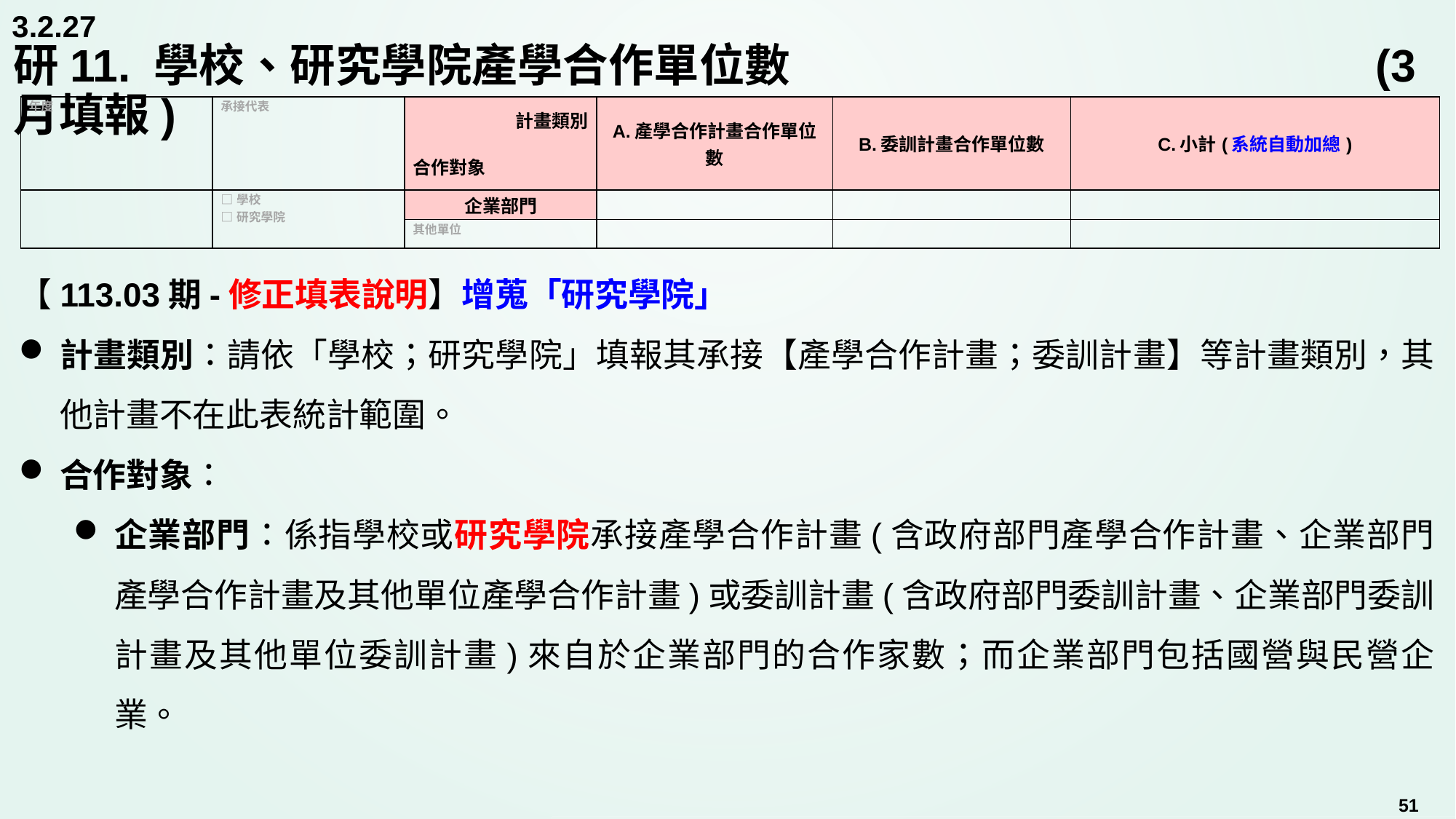

3.2.27
# 研11. 學校、研究學院產學合作單位數		     		    	    (3月填報)
| 年度 | 承接代表 | 計畫類別   合作對象 | A.產學合作計畫合作單位數 | B.委訓計畫合作單位數 | C.小計(系統自動加總) |
| --- | --- | --- | --- | --- | --- |
|  | □學校 □研究學院 | 企業部門 |  |  |  |
|  |  | 其他單位 |  |  |  |
【113.03期-修正填表說明】增蒐「研究學院」
計畫類別：請依「學校；研究學院」填報其承接【產學合作計畫；委訓計畫】等計畫類別，其他計畫不在此表統計範圍。
合作對象：
企業部門：係指學校或研究學院承接產學合作計畫(含政府部門產學合作計畫、企業部門產學合作計畫及其他單位產學合作計畫)或委訓計畫(含政府部門委訓計畫、企業部門委訓計畫及其他單位委訓計畫)來自於企業部門的合作家數；而企業部門包括國營與民營企業。